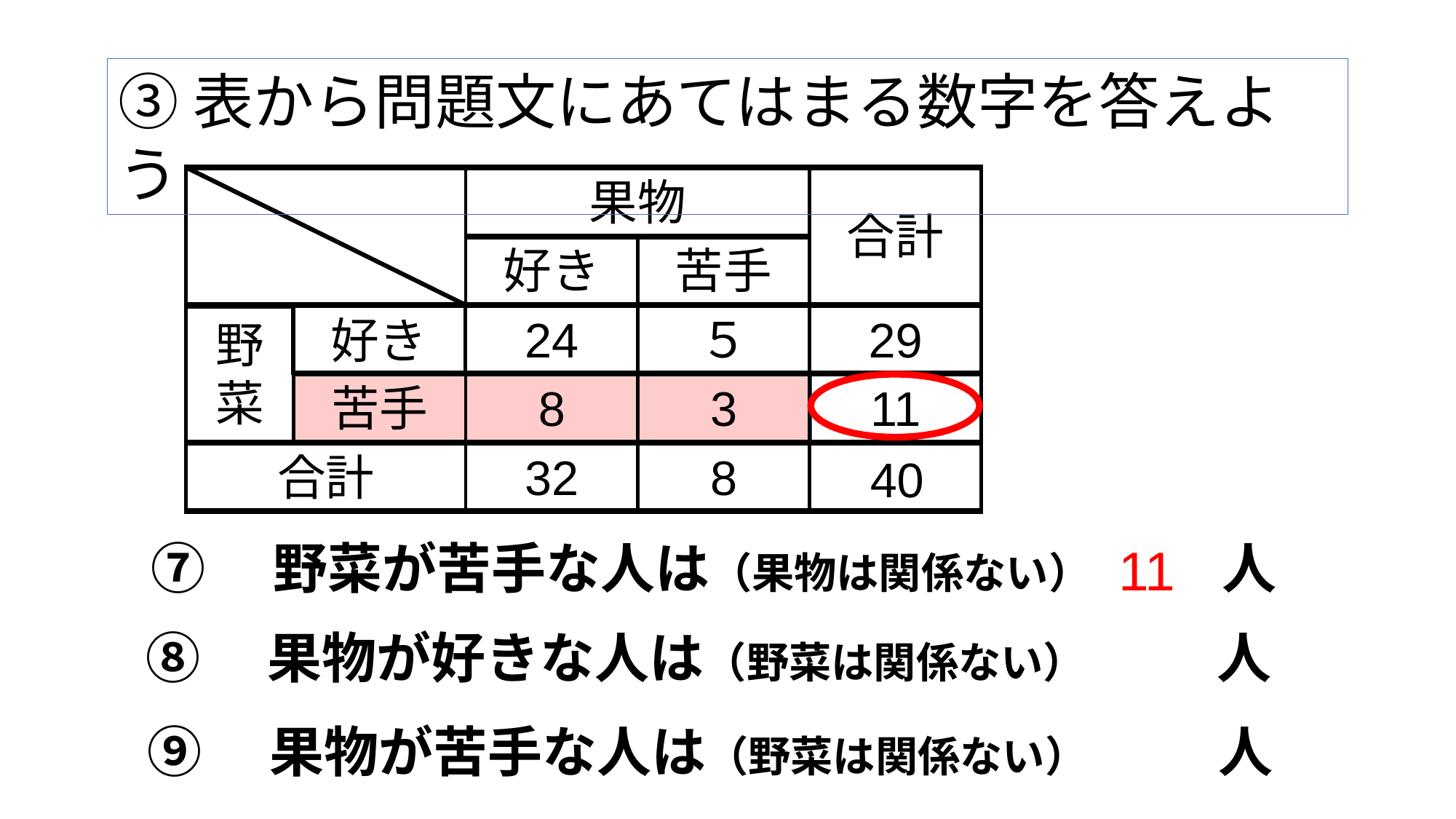

③表から問題文にあてはまる数字を答えよう

果物
合計

好き
苦手
24
５
29
野菜
好き

苦手
8
3
11

合計

32
8
40

⑦　野菜が苦手な人は（果物は関係ない） 　　 人
11
⑧　果物が好きな人は（野菜は関係ない） 　　 人
⑨　果物が苦手な人は（野菜は関係ない） 　　 人